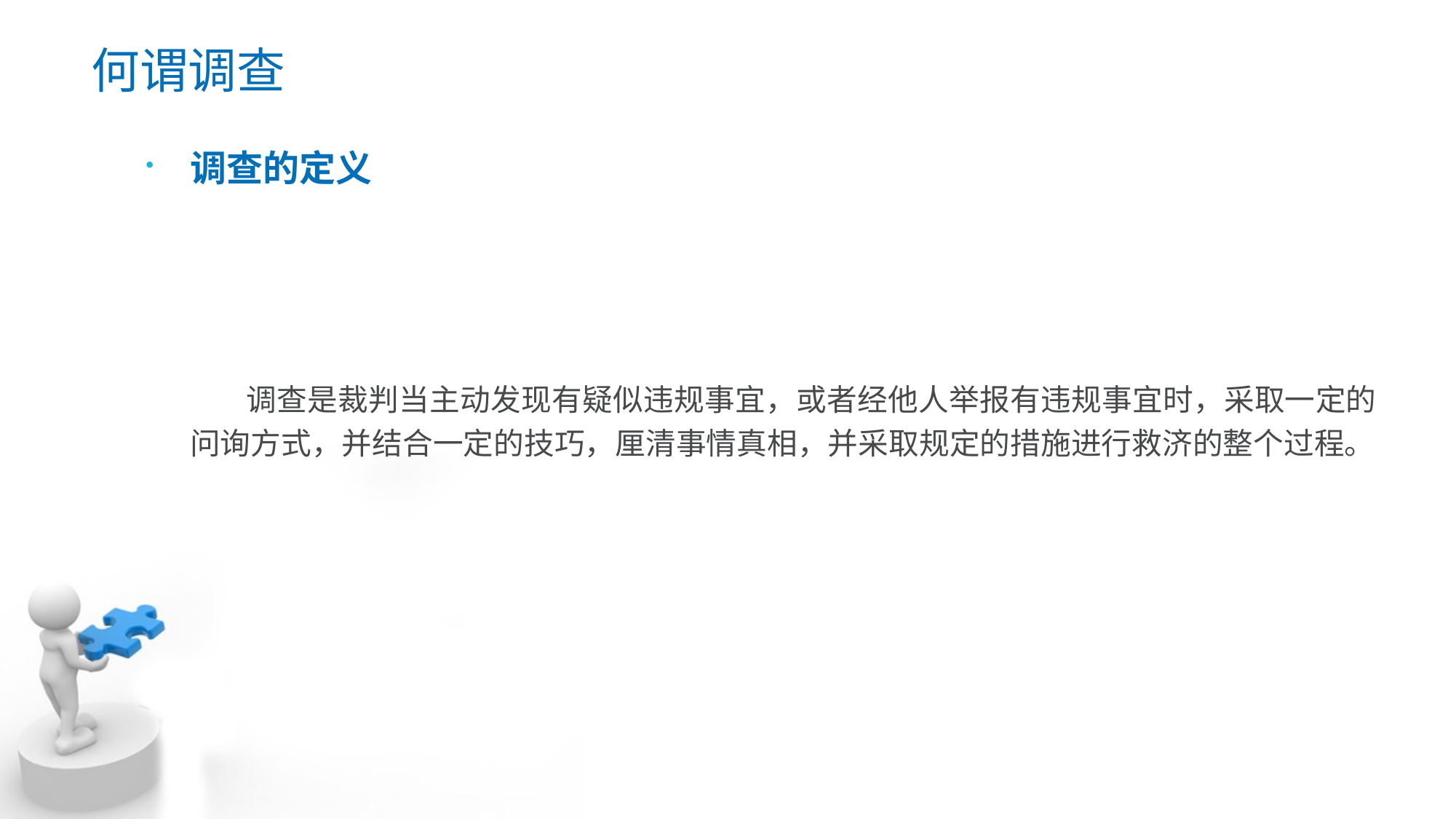

# 何谓调查
调查的定义

       调查是裁判当主动发现有疑似违规事宜，或者经他人举报有违规事宜时，采取一定的问询方式，并结合一定的技巧，厘清事情真相，并采取规定的措施进行救济的整个过程。